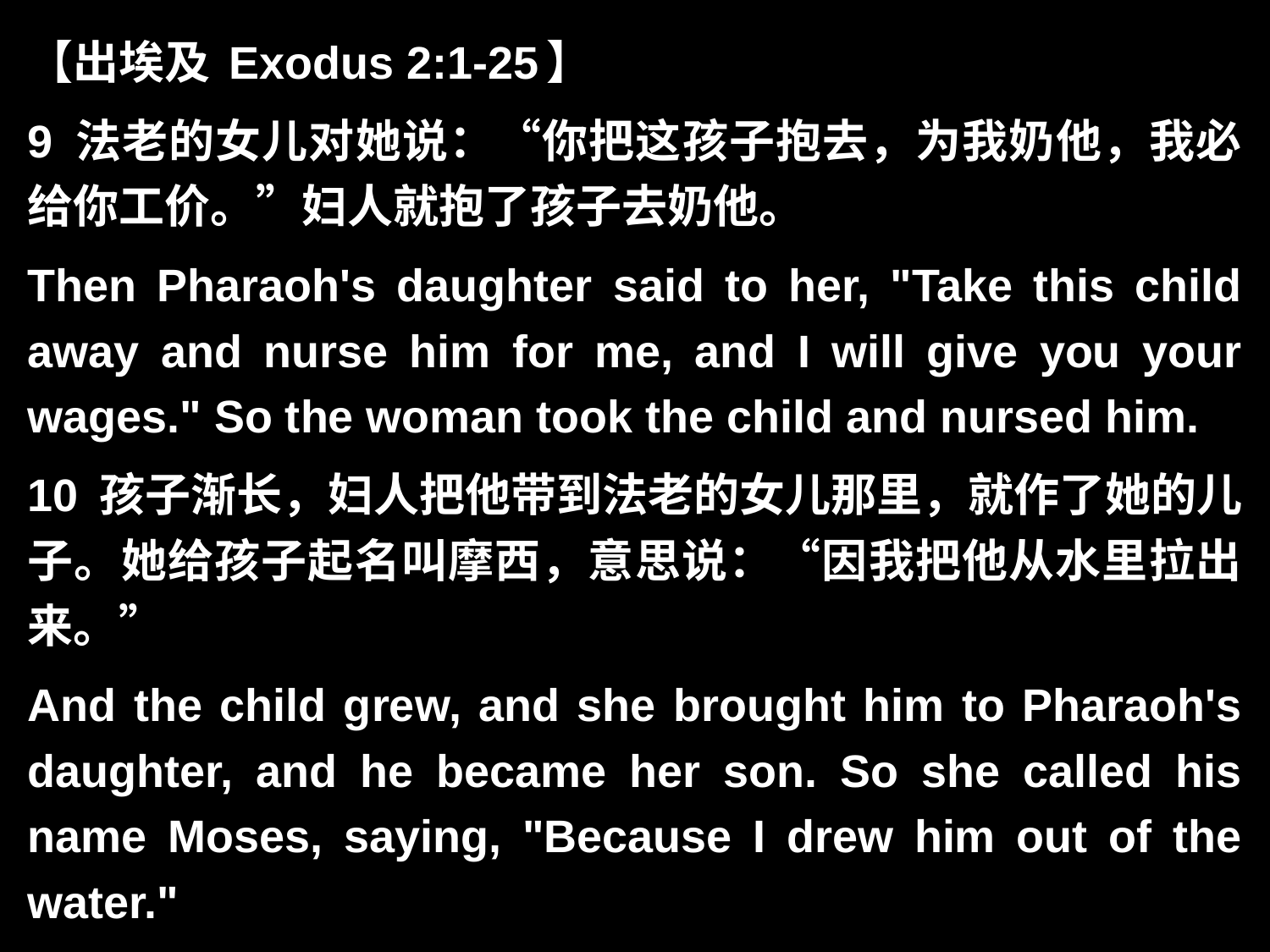

【出埃及 Exodus 2:1-25】
9 法老的女儿对她说：“你把这孩子抱去，为我奶他，我必给你工价。”妇人就抱了孩子去奶他。
Then Pharaoh's daughter said to her, "Take this child away and nurse him for me, and I will give you your wages." So the woman took the child and nursed him.
10 孩子渐长，妇人把他带到法老的女儿那里，就作了她的儿子。她给孩子起名叫摩西，意思说：“因我把他从水里拉出来。”
And the child grew, and she brought him to Pharaoh's daughter, and he became her son. So she called his name Moses, saying, "Because I drew him out of the water."